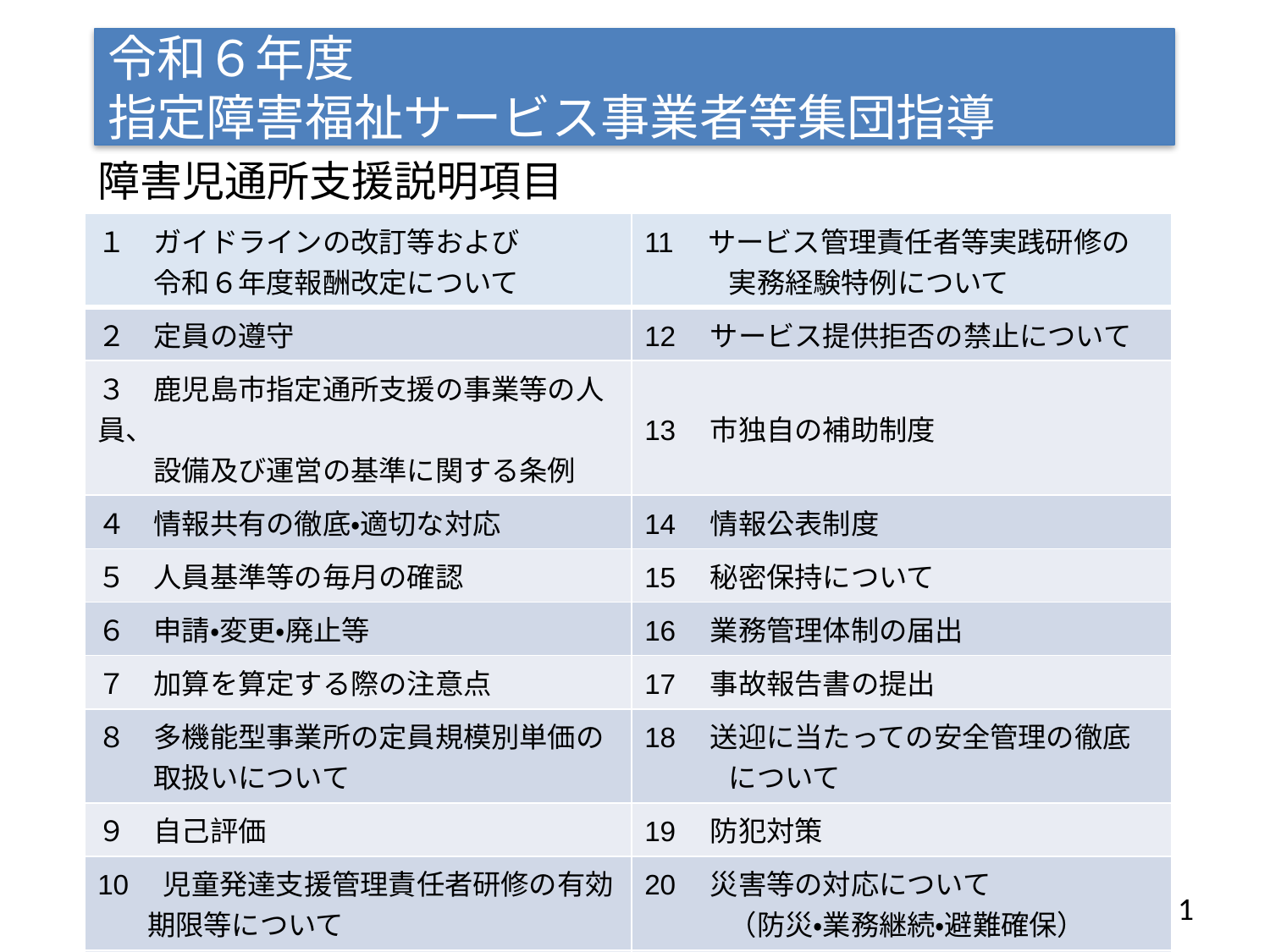

# 令和６年度 指定障害福祉サービス事業者等集団指導

障害児通所支援説明項目
| １　ガイドラインの改訂等および 　　令和６年度報酬改定について | 11　サービス管理責任者等実践研修の 　　　実務経験特例について |
| --- | --- |
| ２　定員の遵守 | 12　サービス提供拒否の禁止について |
| ３　鹿児島市指定通所支援の事業等の人員、 　　設備及び運営の基準に関する条例 | 13　市独自の補助制度 |
| ４　情報共有の徹底・適切な対応 | 14　情報公表制度 |
| ５　人員基準等の毎月の確認 | 15　秘密保持について |
| ６　申請・変更・廃止等 | 16　業務管理体制の届出 |
| ７　加算を算定する際の注意点 | 17　事故報告書の提出 |
| ８　多機能型事業所の定員規模別単価の 　　取扱いについて | 18　送迎に当たっての安全管理の徹底 　　　について |
| ９　自己評価 | 19　防犯対策 |
| 10　児童発達支援管理責任者研修の有効期限等について | 20　災害等の対応について 　　　（防災・業務継続・避難確保） |
|  | 21　行政処分について |
障害福祉課障害施設係
1